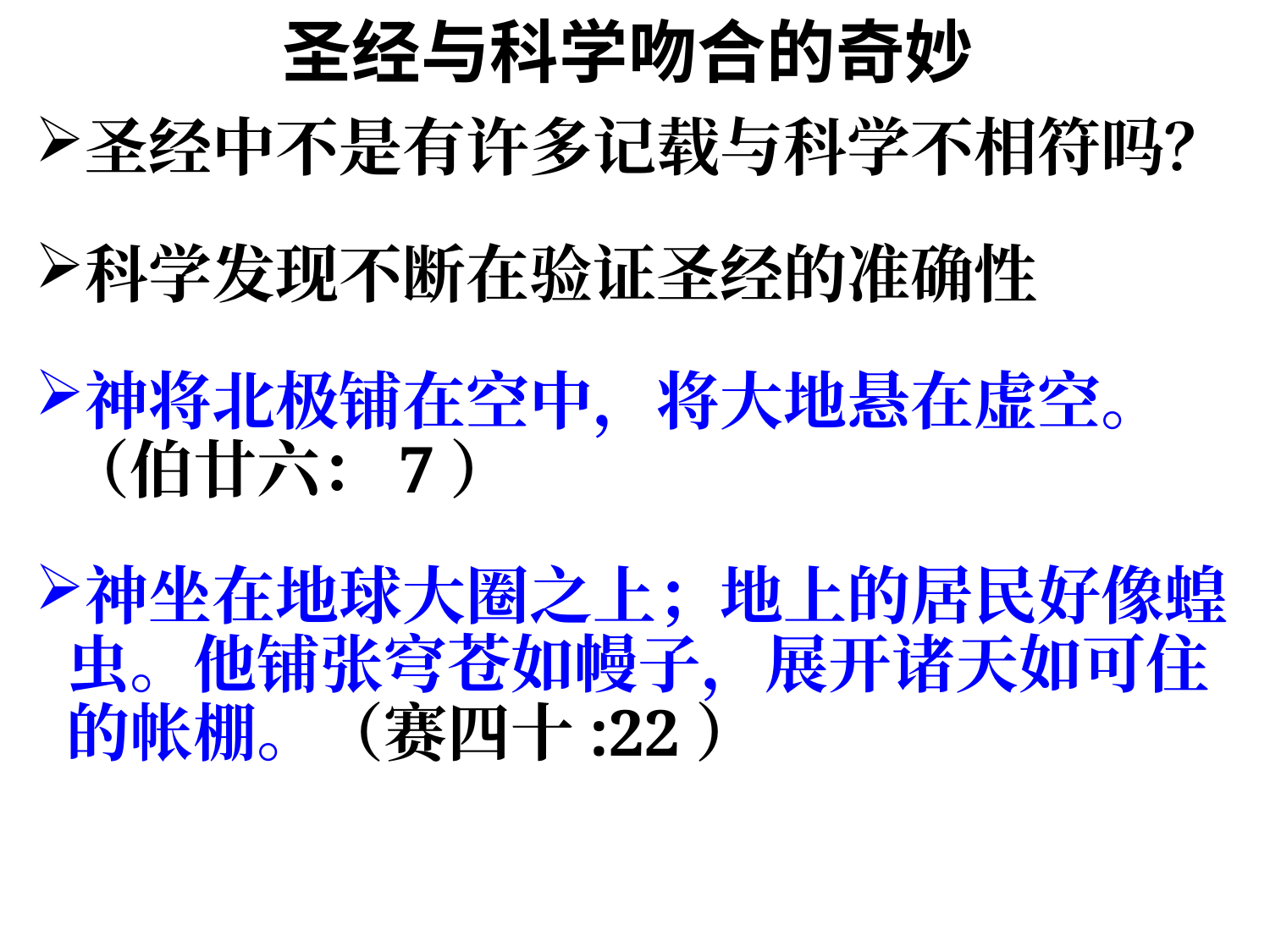

# 圣经与科学吻合的奇妙
圣经中不是有许多记载与科学不相符吗？

科学发现不断在验证圣经的准确性

神将北极铺在空中，将大地悬在虚空。（伯廿六：7）

神坐在地球大圈之上；地上的居民好像蝗虫。他铺张穹苍如幔子，展开诸天如可住的帐棚。（赛四十:22）